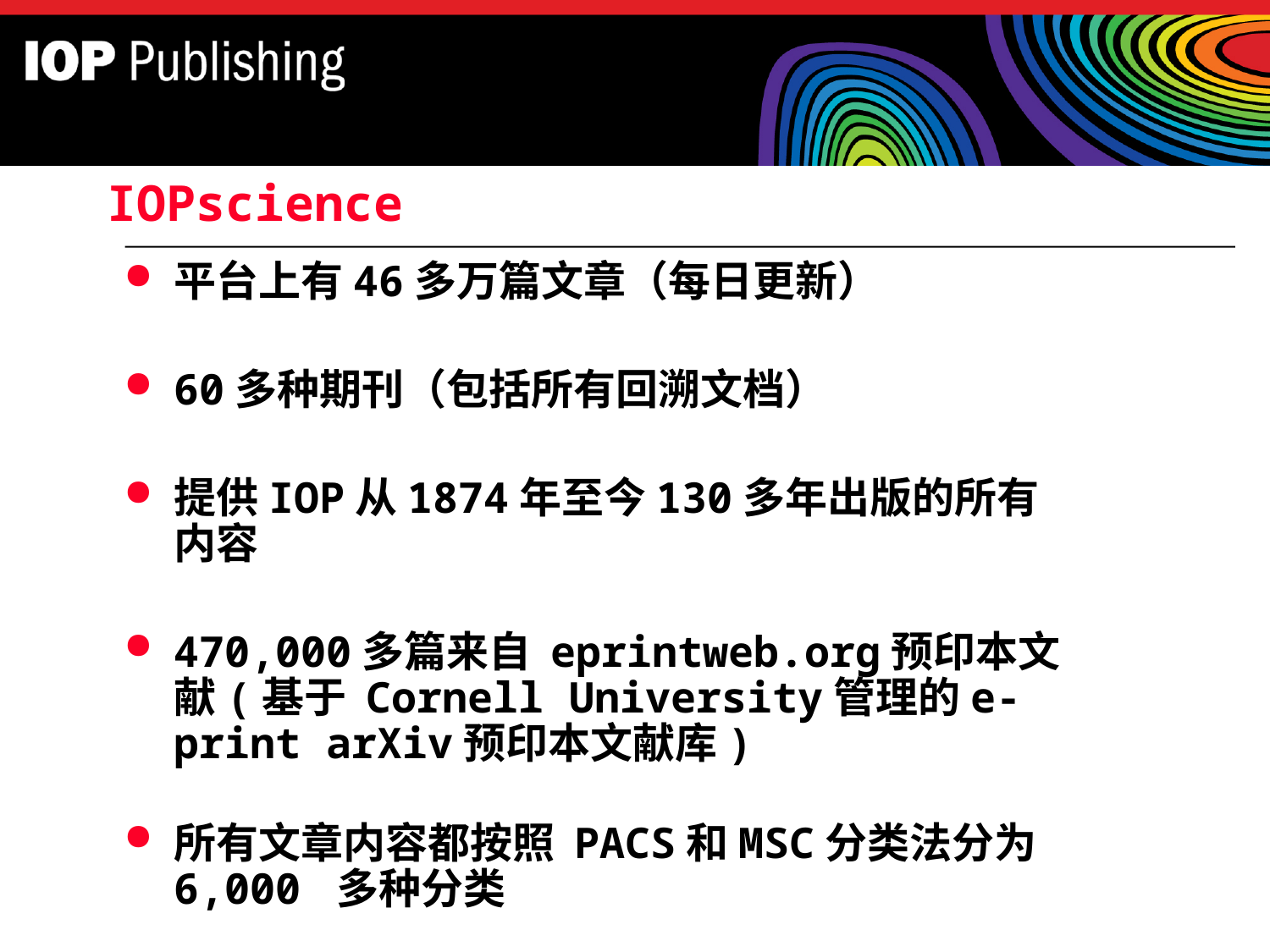

# IOPscience
平台上有46多万篇文章（每日更新）

60多种期刊（包括所有回溯文档）

提供IOP从1874年至今130多年出版的所有内容

470,000多篇来自 eprintweb.org预印本文献(基于 Cornell University管理的e-print arXiv预印本文献库)

所有文章内容都按照 PACS和MSC分类法分为 6,000 多种分类